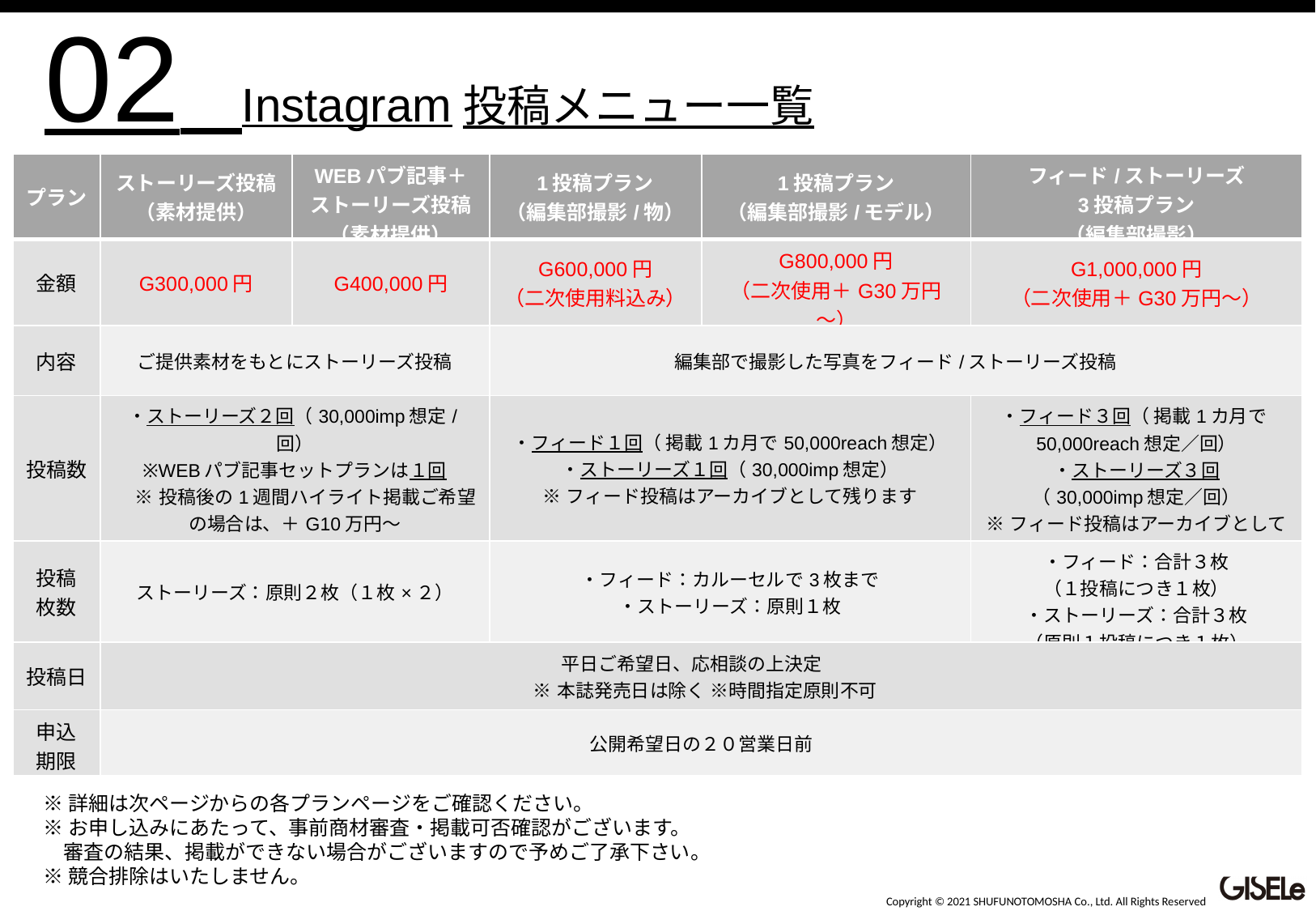

02  Instagram投稿メニュー一覧
| プラン | ストーリーズ投稿 （素材提供） | WEBパブ記事＋ ストーリーズ投稿 （素材提供） | 1投稿プラン （編集部撮影/物） | 1投稿プラン （編集部撮影/モデル） | フィード/ストーリーズ 3投稿プラン （編集部撮影） |
| --- | --- | --- | --- | --- | --- |
| 金額 | G300,000円 | G400,000円 | G600,000円 （二次使用料込み） | G800,000円 （二次使用＋G30万円～） | G1,000,000円 （二次使用＋G30万円～） |
| 内容 | ご提供素材をもとにストーリーズ投稿 |  | 編集部で撮影した写真をフィード/ストーリーズ投稿 |  |  |
| 投稿数 | ・ストーリーズ２回（30,000imp想定/回） ※WEBパブ記事セットプランは１回 ※投稿後の1週間ハイライト掲載ご希望の場合は、＋G10万円～ |  | ・フィード１回（ 掲載1カ月で50,000reach想定） ・ストーリーズ１回（30,000imp想定） ※フィード投稿はアーカイブとして残ります |  | ・フィード３回（ 掲載1カ月で50,000reach想定／回） ・ストーリーズ３回 （30,000imp想定／回） ※フィード投稿はアーカイブとして残ります |
| 投稿 枚数 | ストーリーズ：原則２枚（１枚×２） |  | ・フィード：カルーセルで3枚まで ・ストーリーズ：原則１枚 |  | ・フィード：合計３枚 （１投稿につき１枚） ・ストーリーズ：合計３枚 （原則１投稿につき１枚） |
| 投稿日 | 平日ご希望日、応相談の上決定　 ※本誌発売日は除く ※時間指定原則不可 |  |  |  |  |
| 申込 期限 | 公開希望日の２０営業日前 |  |  |  |  |
※詳細は次ページからの各プランページをご確認ください。
※お申し込みにあたって、事前商材審査・掲載可否確認がございます。
　審査の結果、掲載ができない場合がございますので予めご了承下さい。
※競合排除はいたしません。
Copyright © 2021 SHUFUNOTOMOSHA Co., Ltd. All Rights Reserved